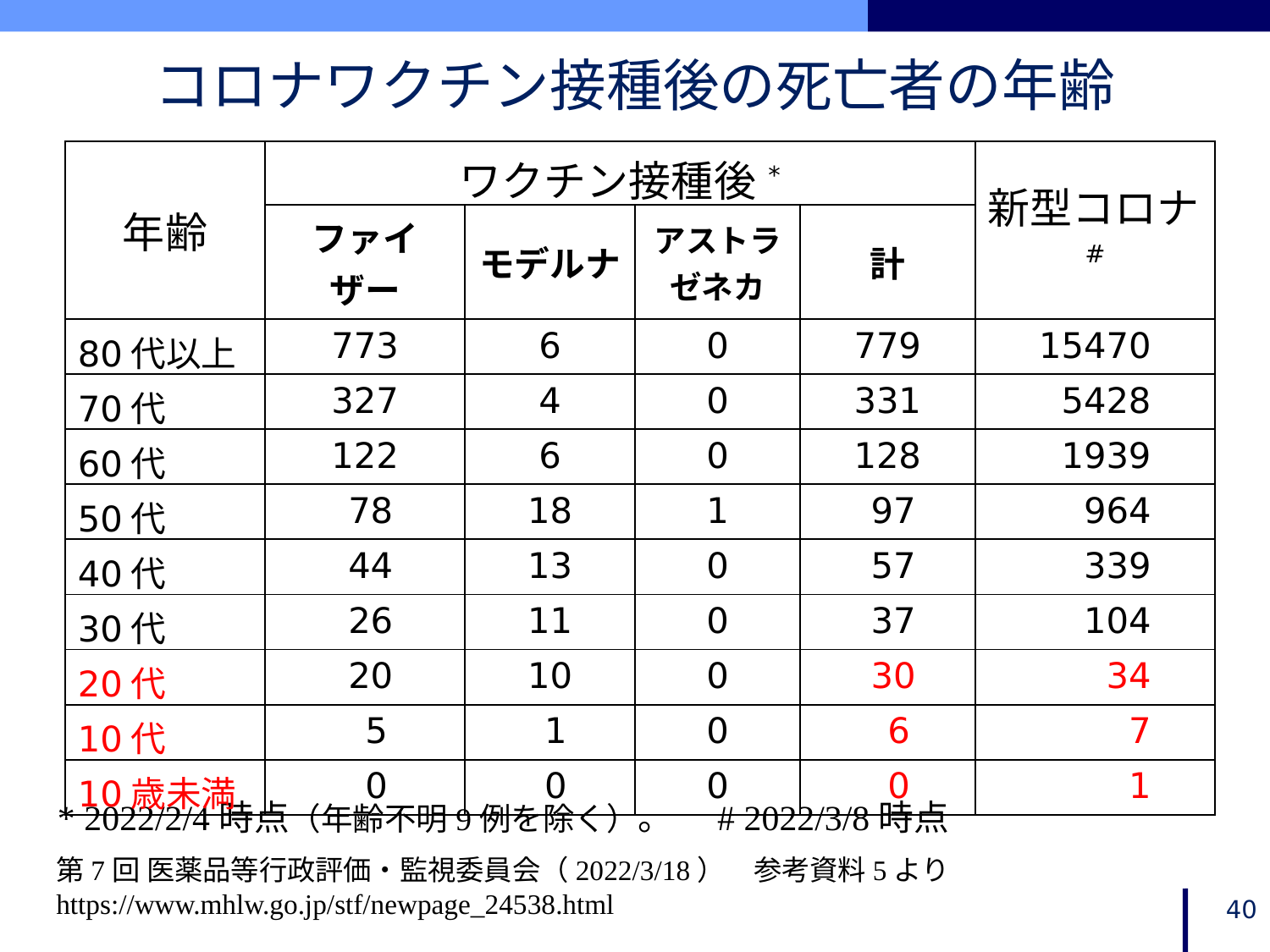

# コロナワクチン接種後の死亡者の年齢
| 年齢 | ワクチン接種後\* |  |  |  | 新型コロナ# |
| --- | --- | --- | --- | --- | --- |
|  | ファイザー | モデルナ | アストラゼネカ | 計 |  |
| 80代以上 | 773 | 6 | 0 | 779 | 15470 |
| 70代 | 327 | 4 | 0 | 331 | 5428 |
| 60代 | 122 | 6 | 0 | 128 | 1939 |
| 50代 | 78 | 18 | 1 | 97 | 964 |
| 40代 | 44 | 13 | 0 | 57 | 339 |
| 30代 | 26 | 11 | 0 | 37 | 104 |
| 20代 | 20 | 10 | 0 | 30 | 34 |
| 10代 | 5 | 1 | 0 | 6 | 7 |
| 10歳未満 | 0 | 0 | 0 | 0 | 1 |
* 2022/2/4時点（年齢不明9例を除く）。　# 2022/3/8時点
第7回 医薬品等行政評価・監視委員会（2022/3/18）　参考資料5より
https://www.mhlw.go.jp/stf/newpage_24538.html
40